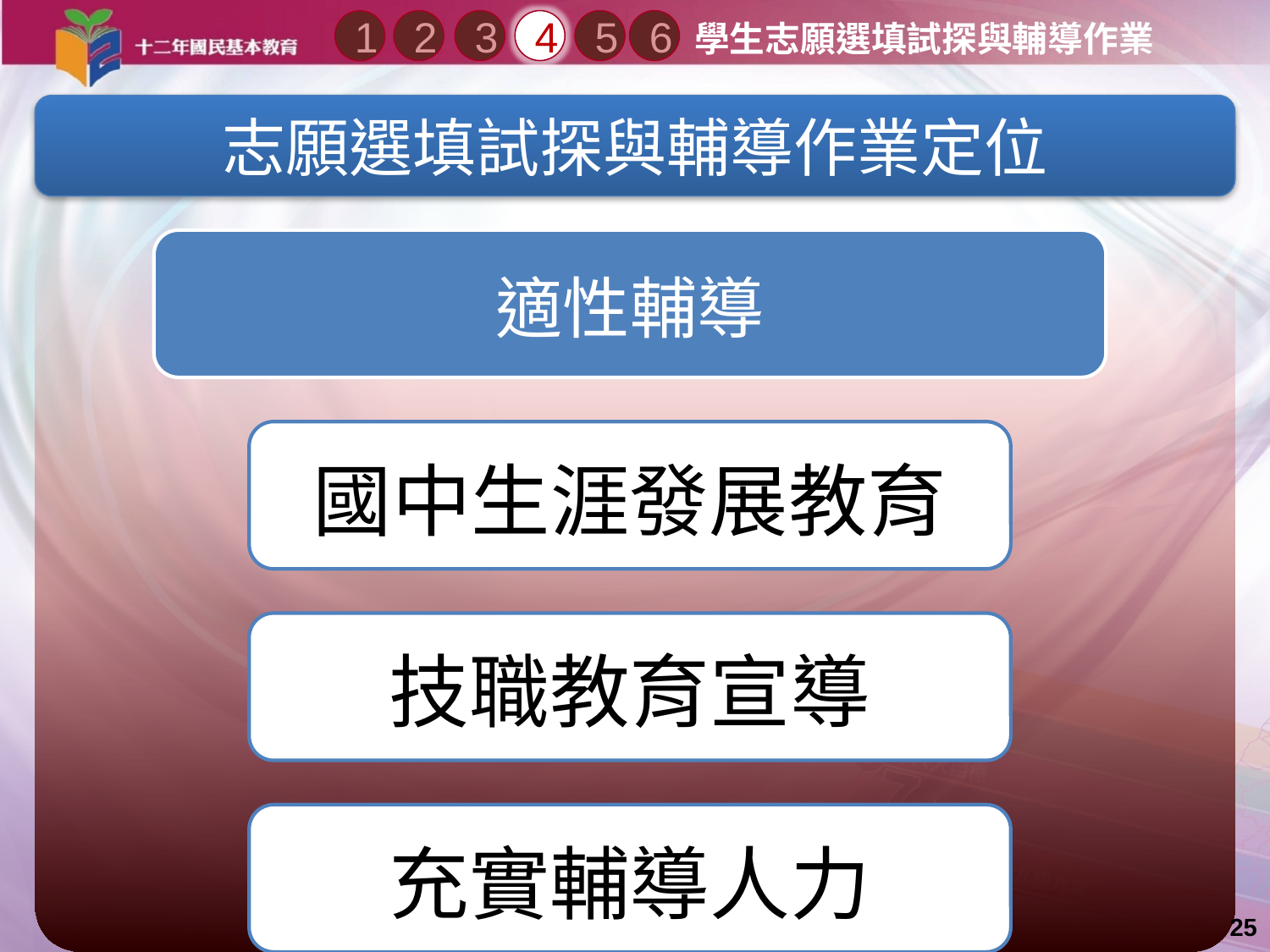

2
3
4
5
6
1
學生志願選填試探與輔導作業
志願選填試探與輔導作業定位
適性輔導
國中生涯發展教育
技職教育宣導
充實輔導人力
志願選填試探與輔導

25